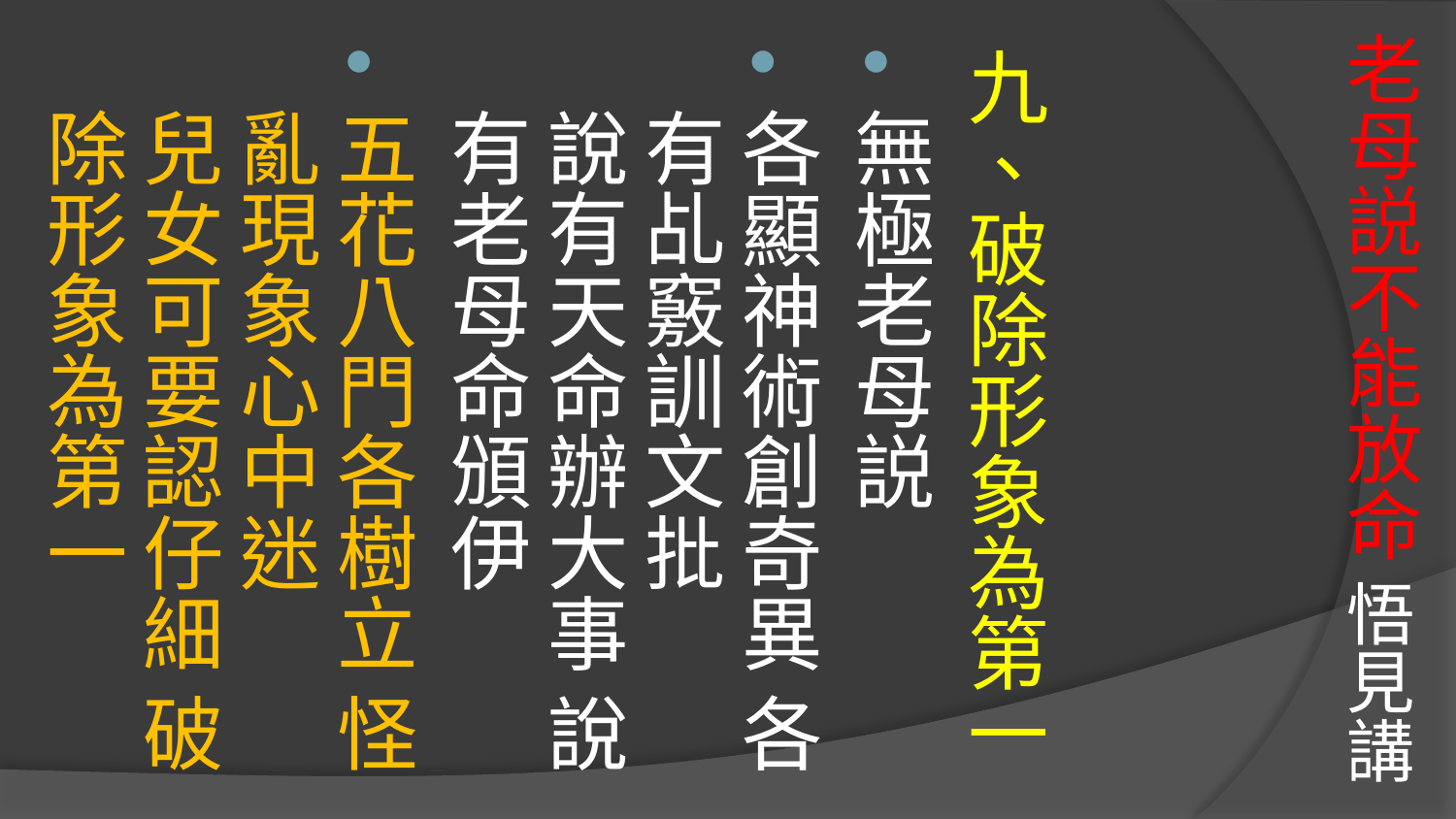

# 老母説不能放命 悟見講
九、破除形象為第一
無極老母説
各顯神術創奇異 各有乩竅訓文批
說有天命辦大事 說有老母命頒伊
五花八門各樹立 怪亂現象心中迷
兒女可要認仔細 破除形象為第一